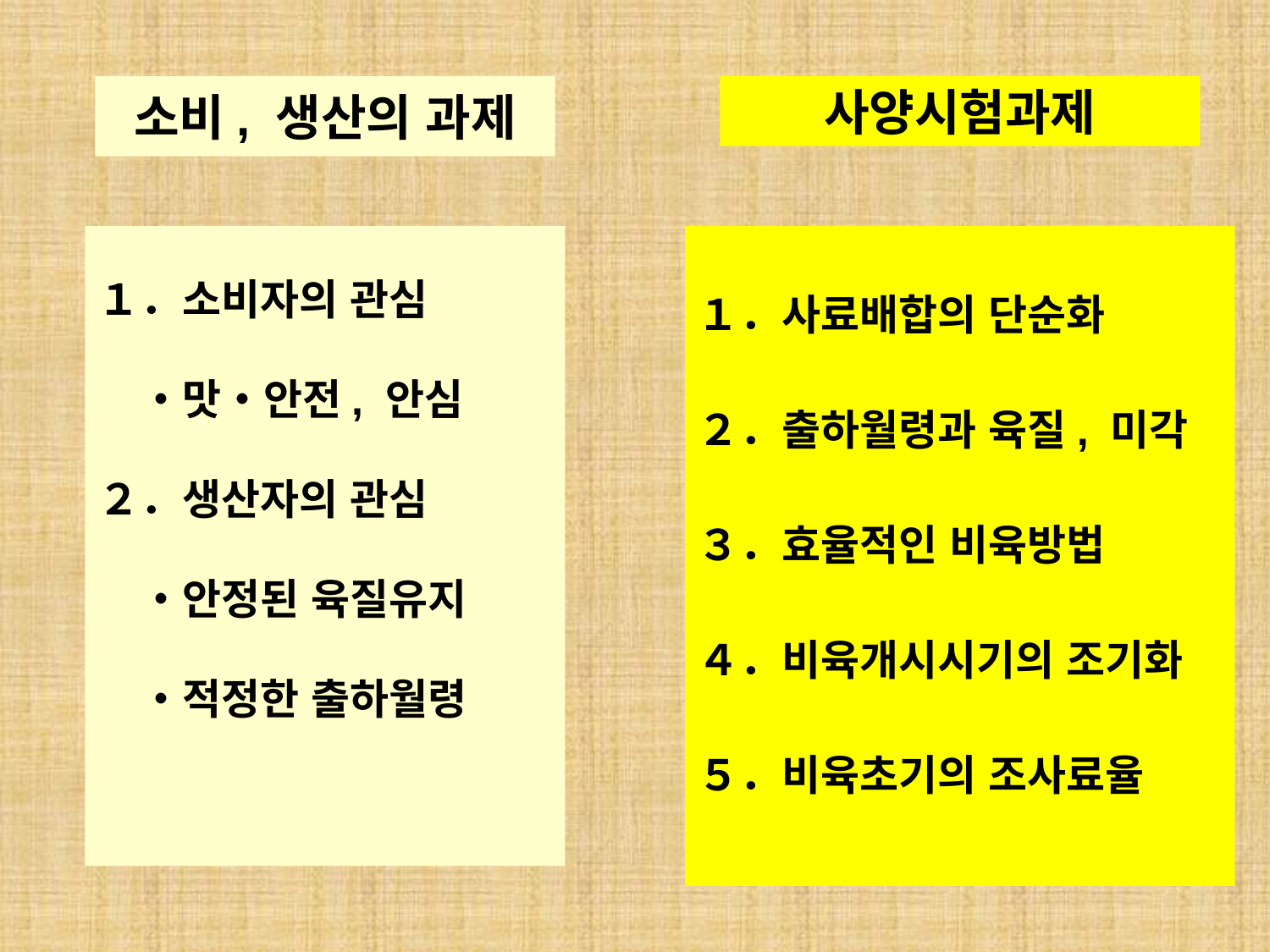

# 소비, 생산의 과제
사양시험과제
１．소비자의 관심
　・맛・안전, 안심
２．생산자의 관심
　・안정된 육질유지
　・적정한 출하월령

１．사료배합의 단순화
２．출하월령과 육질, 미각
３．효율적인 비육방법
４．비육개시시기의 조기화
５．비육초기의 조사료율